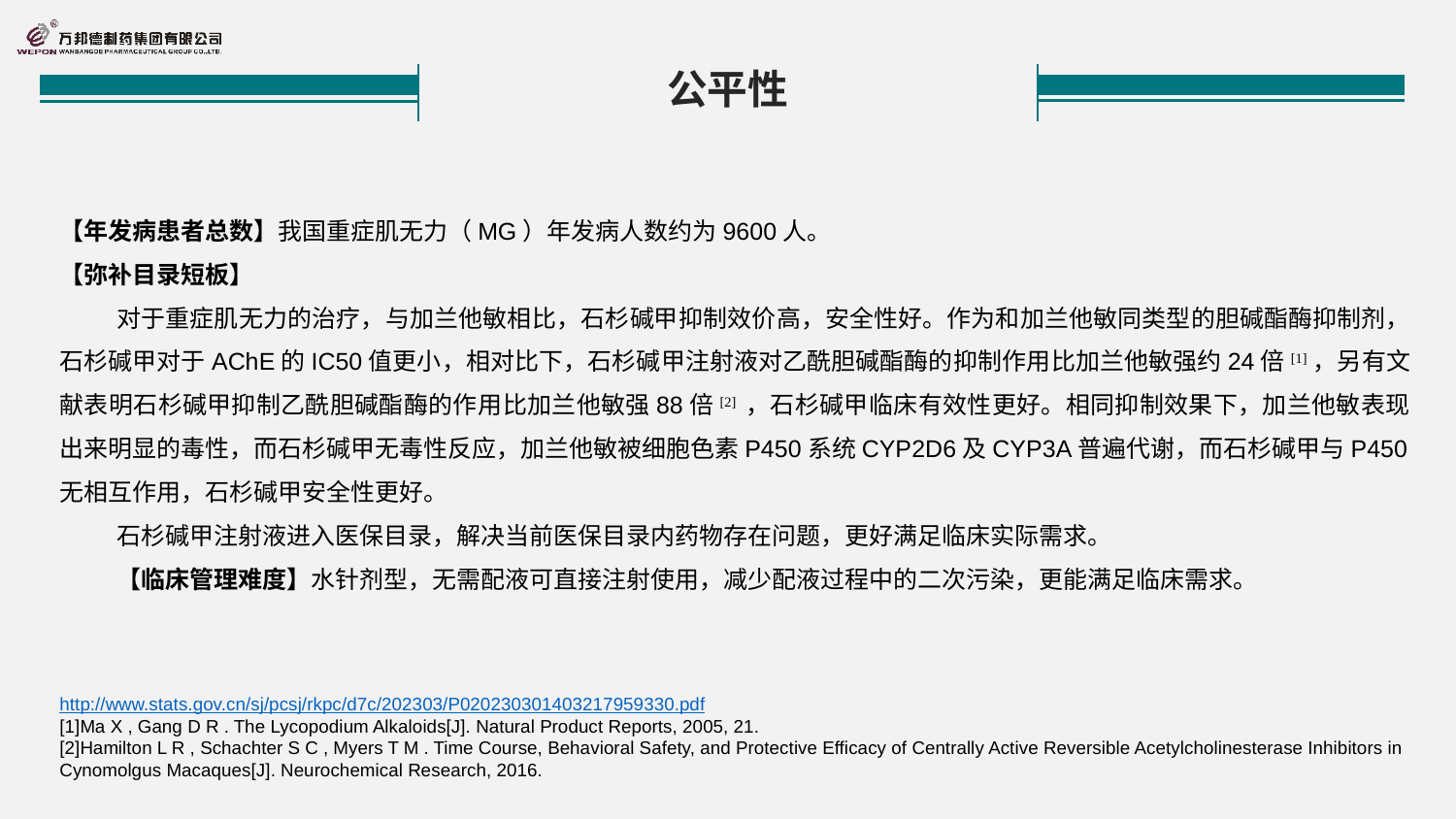

公平性
【年发病患者总数】我国重症肌无力（MG）年发病人数约为9600人。
【弥补目录短板】
对于重症肌无力的治疗，与加兰他敏相比，石杉碱甲抑制效价高，安全性好。作为和加兰他敏同类型的胆碱酯酶抑制剂，石杉碱甲对于AChE的IC50值更小，相对比下，石杉碱甲注射液对乙酰胆碱酯酶的抑制作用比加兰他敏强约24倍[1]，另有文献表明石杉碱甲抑制乙酰胆碱酯酶的作用比加兰他敏强88倍[2] ，石杉碱甲临床有效性更好。相同抑制效果下，加兰他敏表现出来明显的毒性，而石杉碱甲无毒性反应，加兰他敏被细胞色素P450系统CYP2D6及CYP3A普遍代谢，而石杉碱甲与P450无相互作用，石杉碱甲安全性更好。
石杉碱甲注射液进入医保目录，解决当前医保目录内药物存在问题，更好满足临床实际需求。
【临床管理难度】水针剂型，无需配液可直接注射使用，减少配液过程中的二次污染，更能满足临床需求。
http://www.stats.gov.cn/sj/pcsj/rkpc/d7c/202303/P020230301403217959330.pdf
[1]Ma X , Gang D R . The Lycopodium Alkaloids[J]. Natural Product Reports, 2005, 21.
[2]Hamilton L R , Schachter S C , Myers T M . Time Course, Behavioral Safety, and Protective Efficacy of Centrally Active Reversible Acetylcholinesterase Inhibitors in Cynomolgus Macaques[J]. Neurochemical Research, 2016.